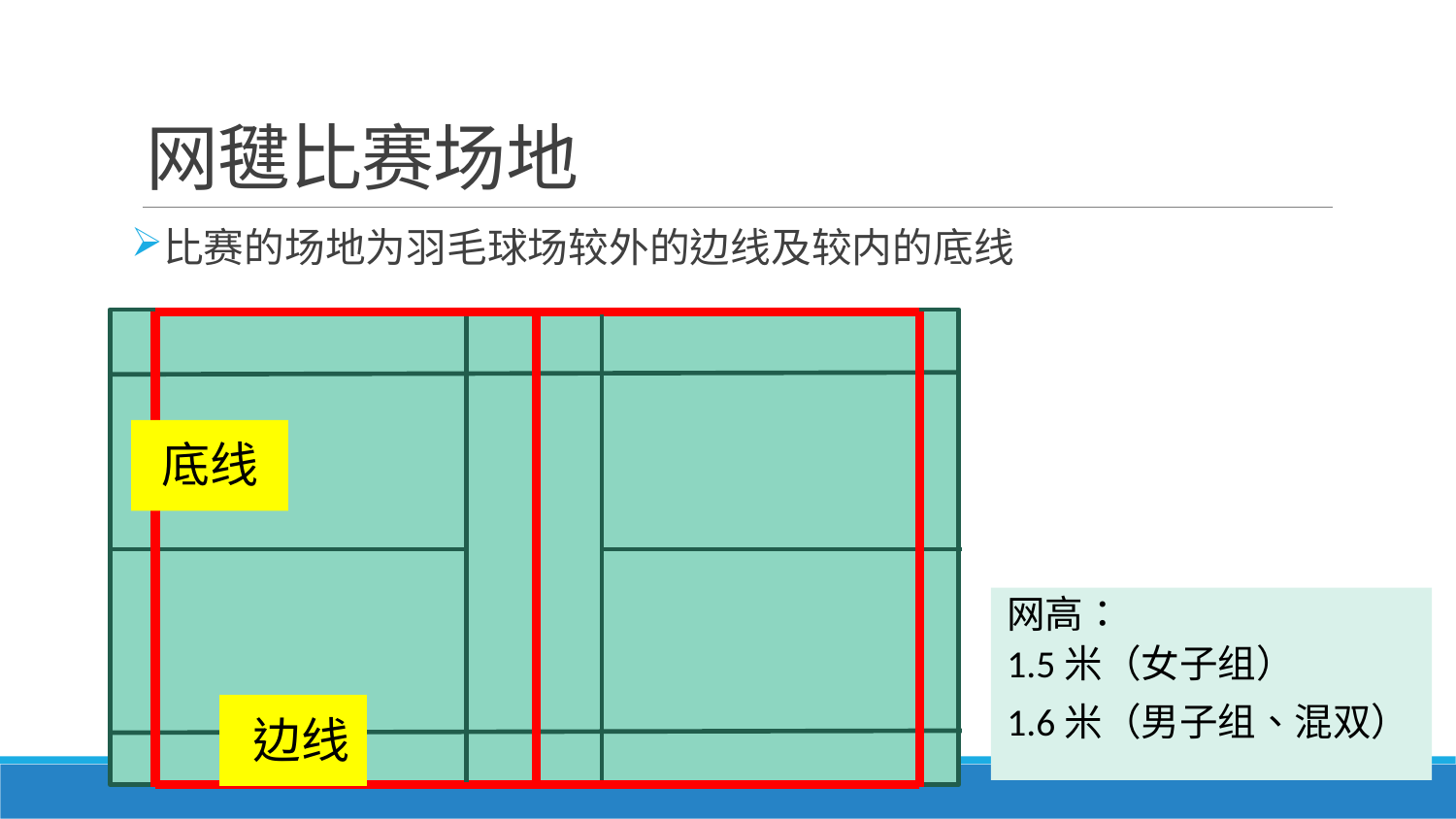

# 网毽比赛场地
比赛的场地为羽毛球场较外的边线及较内的底线

底线
网高：
1.5米（女子组）
1.6米（男子组、混双）
边线